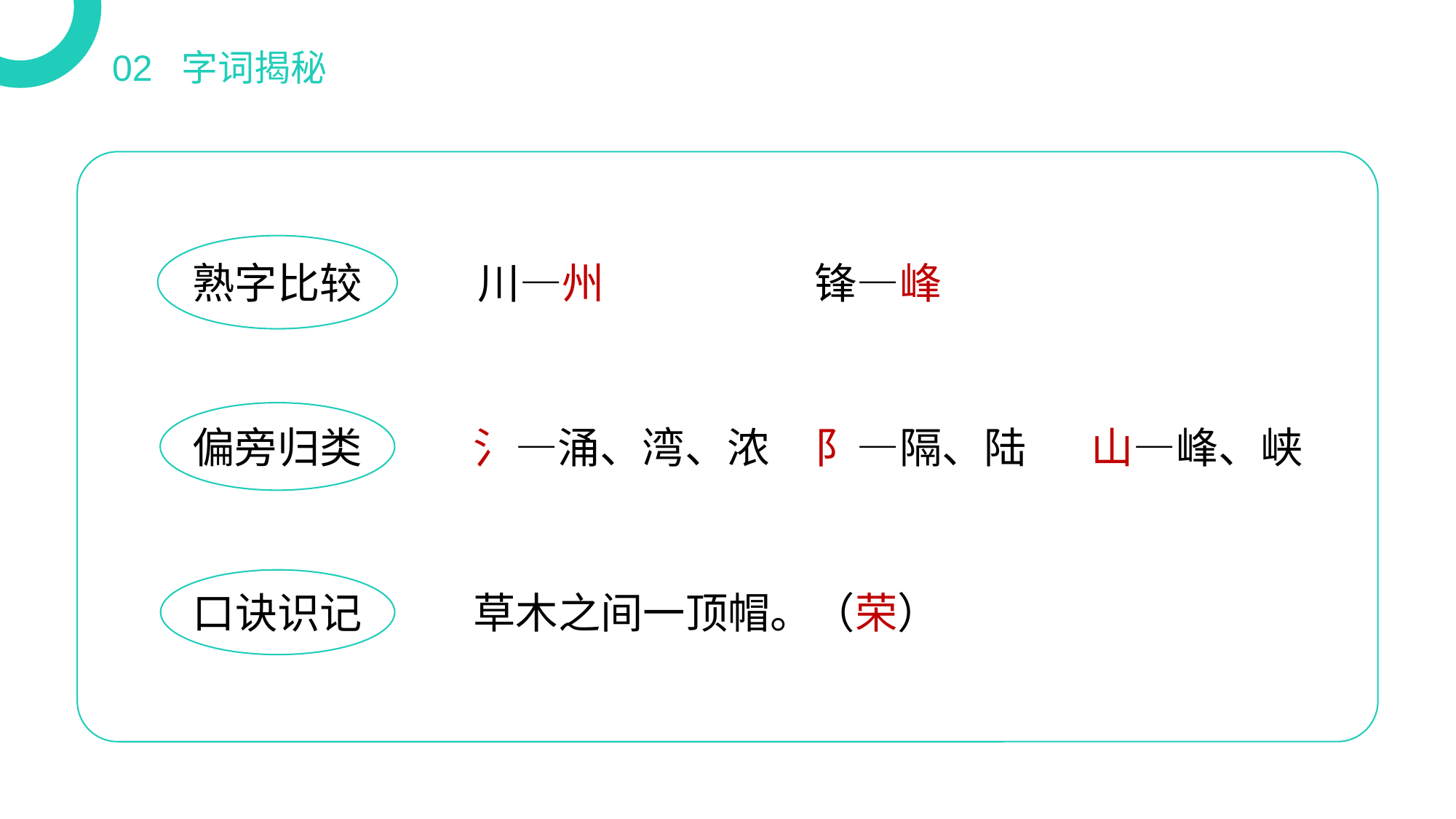

02  字词揭秘

熟字比较
川—州
锋—峰

偏旁归类
氵—涌、湾、浓
阝—隔、陆
山—峰、峡

口诀识记
草木之间一顶帽。（荣）